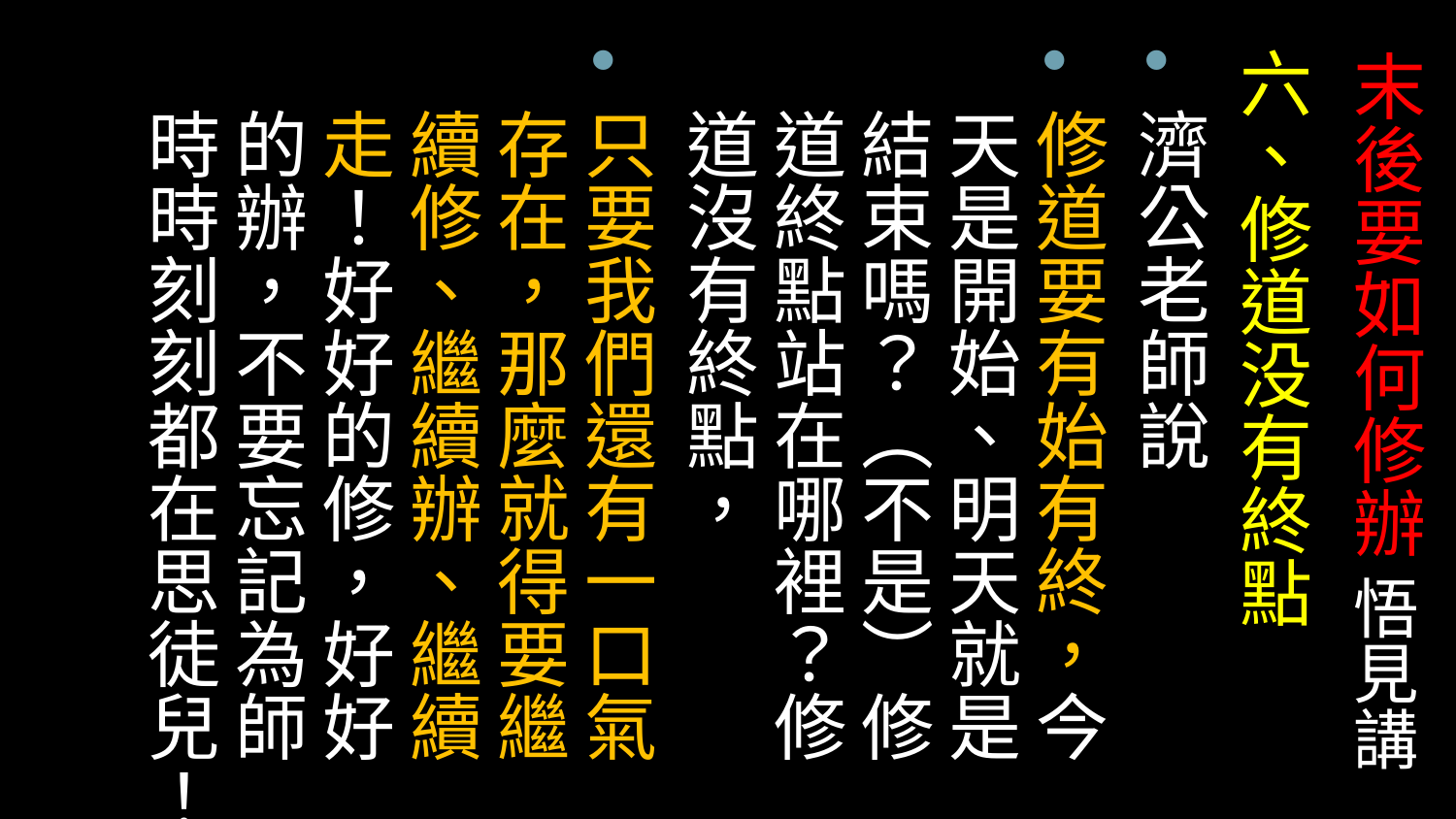

六、修道没有終點
濟公老師說
修道要有始有終，今天是開始、明天就是結束嗎？（不是）修道終點站在哪裡？修道沒有終點，
只要我們還有一口氣存在，那麼就得要繼續修、繼續辦、繼續走！好好的修，好好的辦，不要忘記為師時時刻刻都在思徒兒！

# 末後要如何修辦 悟見講